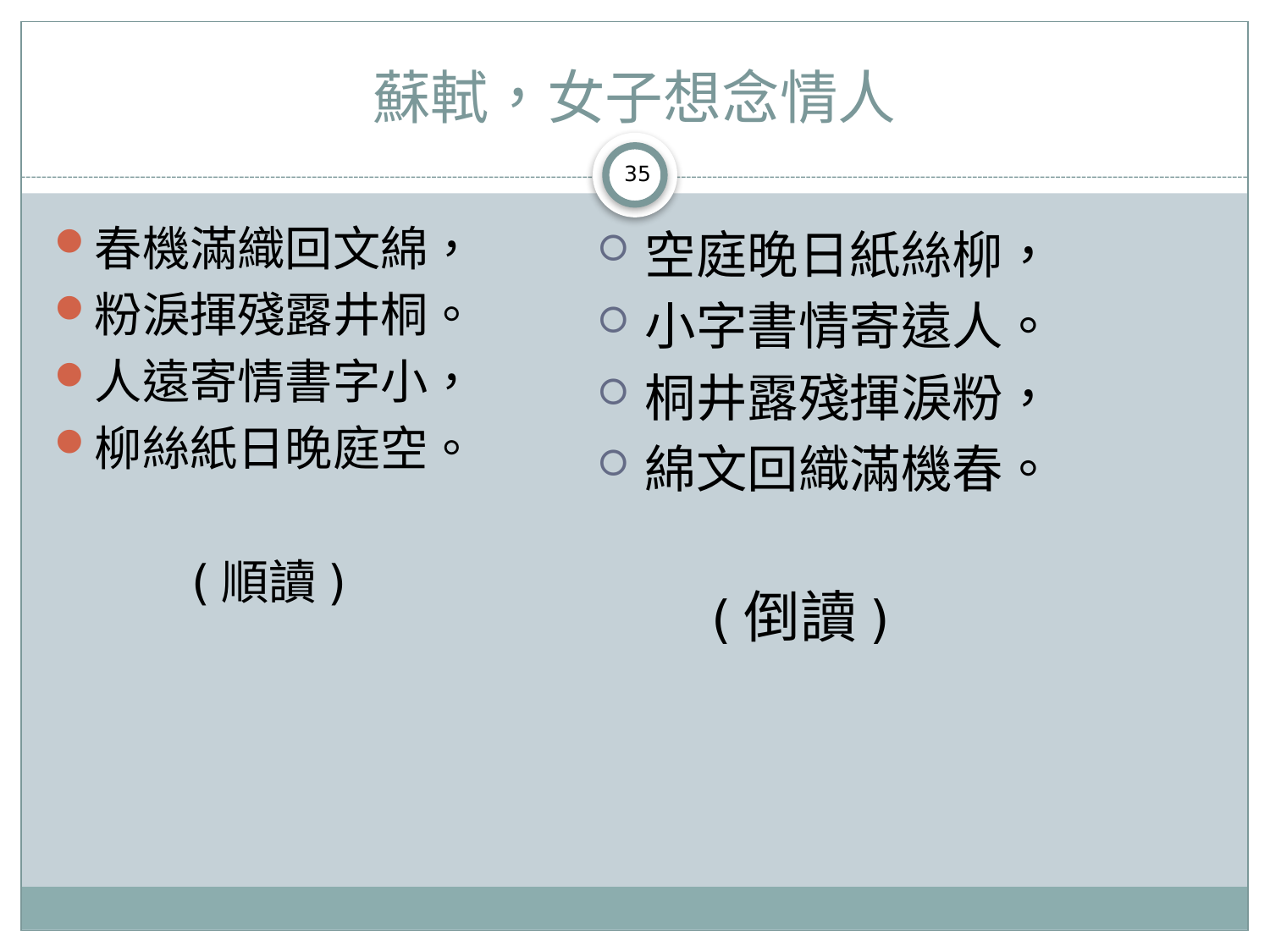

# 蘇軾，女子想念情人
35
春機滿織回文綿，
粉淚揮殘露井桐。
人遠寄情書字小，
柳絲紙日晚庭空。

         (順讀)
空庭晚日紙絲柳，
小字書情寄遠人。
桐井露殘揮淚粉，
綿文回織滿機春。

       (倒讀)